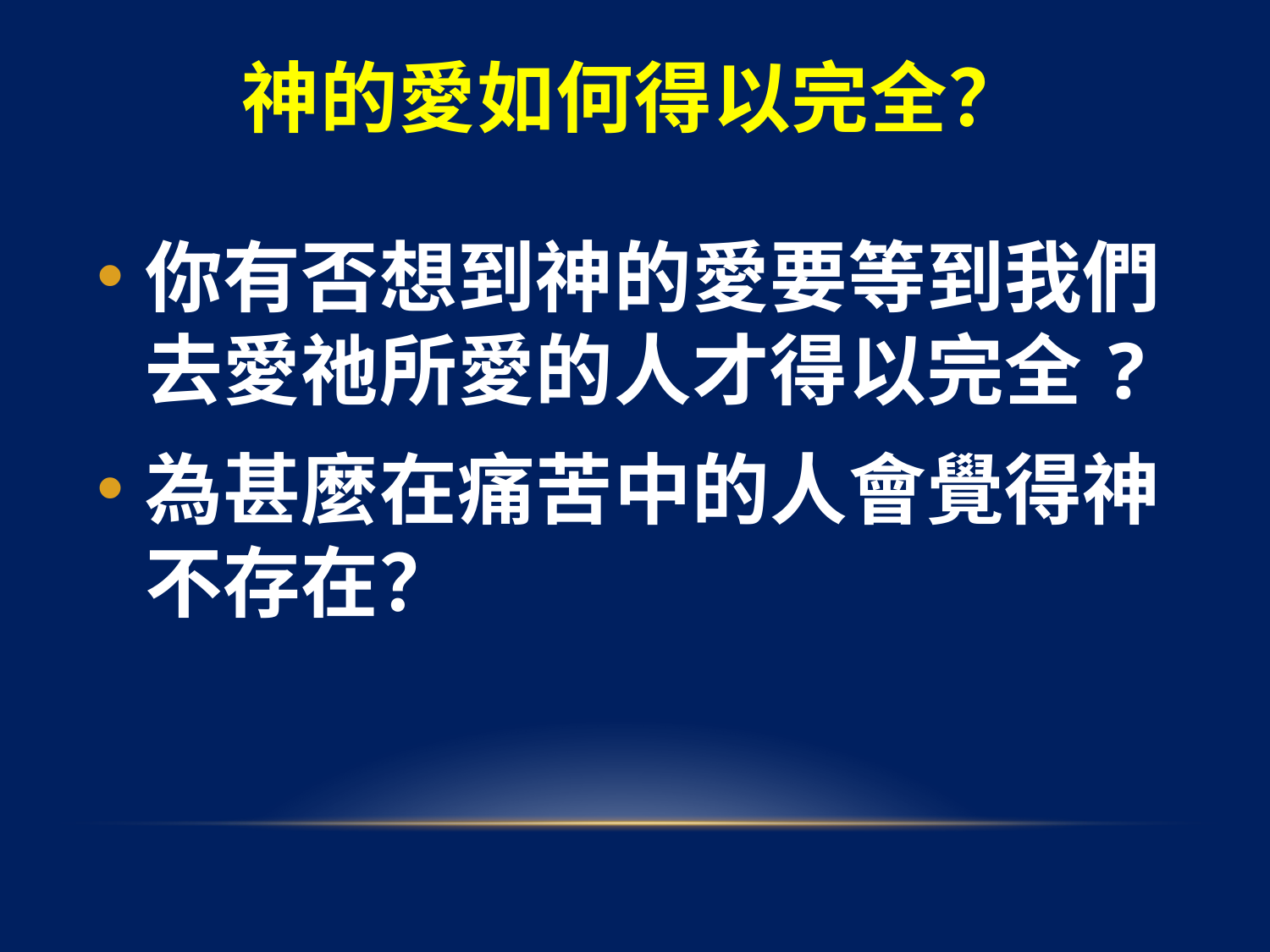

# 神的愛如何得以完全？
你有否想到神的愛要等到我們去愛祂所愛的人才得以完全?
為甚麼在痛苦中的人會覺得神不存在？